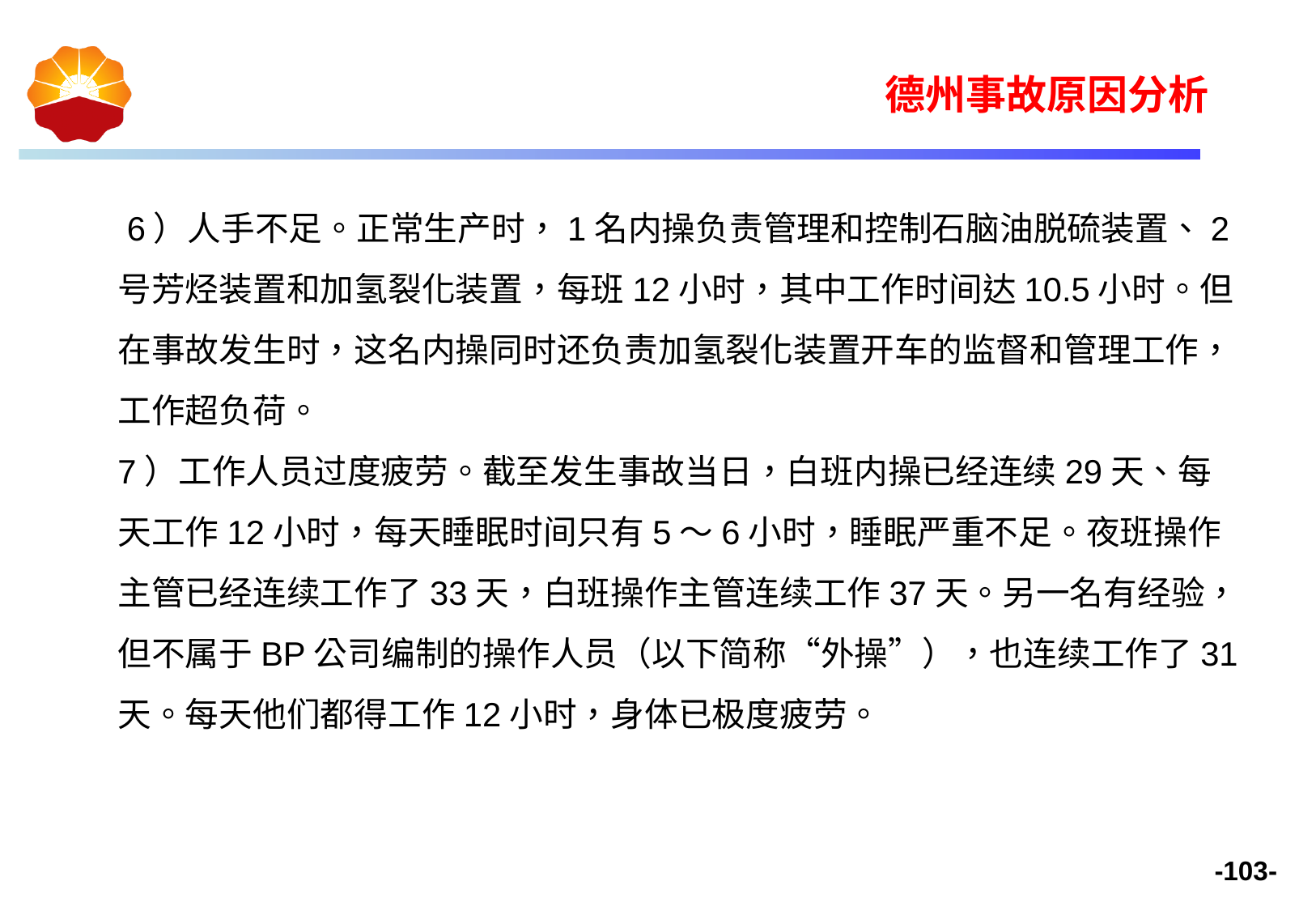

德州事故原因分析
 6）人手不足。正常生产时，1名内操负责管理和控制石脑油脱硫装置、2号芳烃装置和加氢裂化装置，每班12小时，其中工作时间达10.5小时。但在事故发生时，这名内操同时还负责加氢裂化装置开车的监督和管理工作，工作超负荷。
7）工作人员过度疲劳。截至发生事故当日，白班内操已经连续29天、每天工作12小时，每天睡眠时间只有5～6小时，睡眠严重不足。夜班操作主管已经连续工作了33天，白班操作主管连续工作37天。另一名有经验，但不属于BP公司编制的操作人员（以下简称“外操”），也连续工作了31天。每天他们都得工作12小时，身体已极度疲劳。